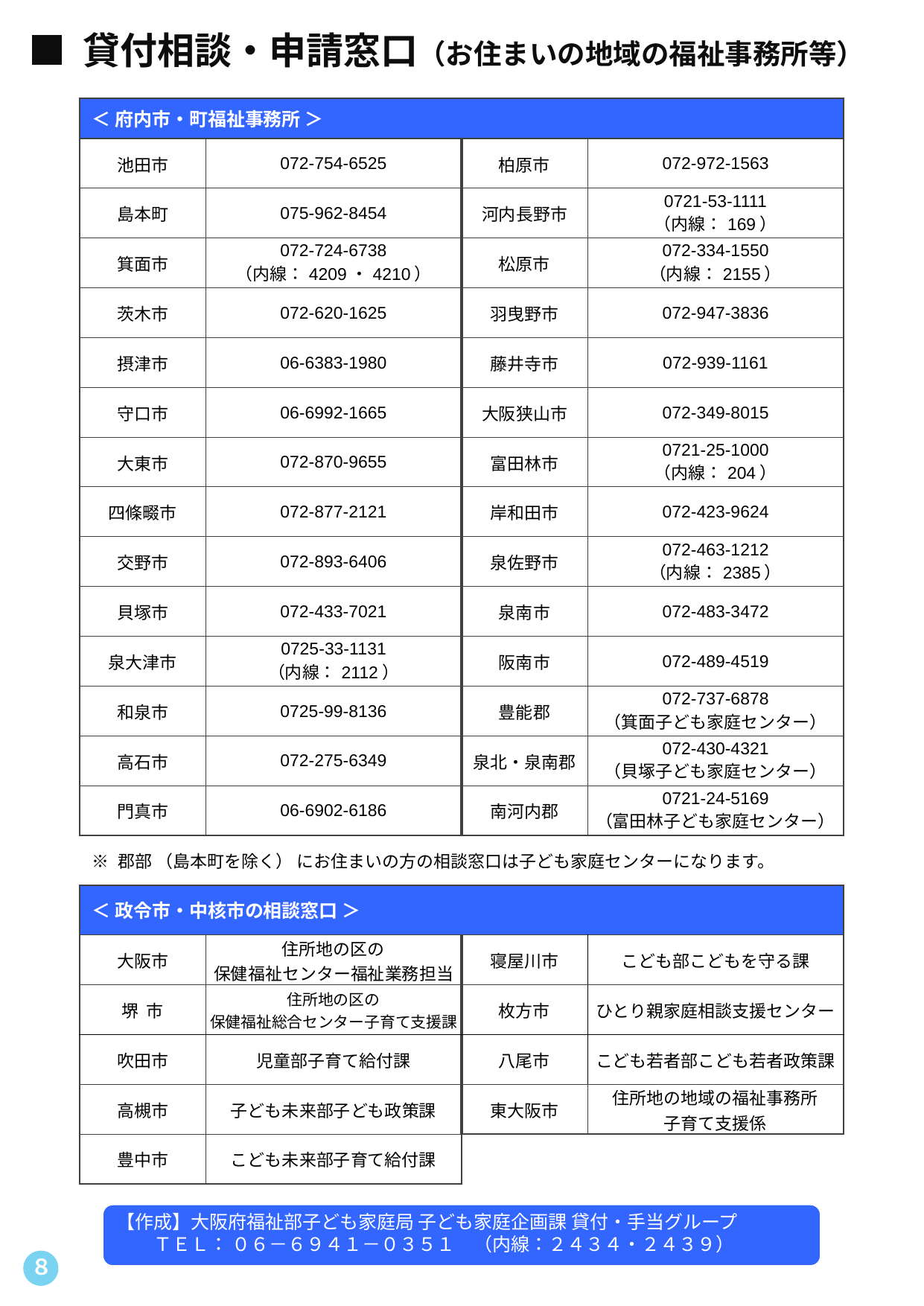

■ 貸付相談・申請窓口（お住まいの地域の福祉事務所等）
| ＜ 府内市・町福祉事務所 ＞ |  |  |  |
| --- | --- | --- | --- |
| 池田市 | 072-754-6525 | 柏原市 | 072-972-1563 |
| 島本町 | 075-962-8454 | 河内長野市 | 0721-53-1111 （内線：169） |
| 箕面市 | 072-724-6738 （内線：4209・4210） | 松原市 | 072-334-1550 （内線：2155） |
| 茨木市 | 072-620-1625 | 羽曳野市 | 072-947-3836 |
| 摂津市 | 06-6383-1980 | 藤井寺市 | 072-939-1161 |
| 守口市 | 06-6992-1665 | 大阪狭山市 | 072-349-8015 |
| 大東市 | 072-870-9655 | 富田林市 | 0721-25-1000 （内線：204） |
| 四條畷市 | 072-877-2121 | 岸和田市 | 072-423-9624 |
| 交野市 | 072-893-6406 | 泉佐野市 | 072-463-1212 （内線：2385） |
| 貝塚市 | 072-433-7021 | 泉南市 | 072-483-3472 |
| 泉大津市 | 0725-33-1131 （内線：2112） | 阪南市 | 072-489-4519 |
| 和泉市 | 0725-99-8136 | 豊能郡 | 072-737-6878 （箕面子ども家庭センター） |
| 高石市 | 072-275-6349 | 泉北・泉南郡 | 072-430-4321 （貝塚子ども家庭センター） |
| 門真市 | 06-6902-6186 | 南河内郡 | 0721-24-5169 （富田林子ども家庭センター） |
| ※ 郡部 （島本町を除く） にお住まいの方の相談窓口は子ども家庭センターになります。 |  |  |  |
| ＜ 政令市・中核市の相談窓口 ＞ |  |  |  |
| 大阪市 | 住所地の区の 保健福祉センター福祉業務担当 | 寝屋川市 | こども部こどもを守る課 |
| 堺 市 | 住所地の区の 保健福祉総合センター子育て支援課 | 枚方市 | ひとり親家庭相談支援センター |
| 吹田市 | 児童部子育て給付課 | 八尾市 | こども若者部こども若者政策課 |
| 高槻市 | 子ども未来部子ども政策課 | 東大阪市 | 住所地の地域の福祉事務所 子育て支援係 |
| 豊中市 | こども未来部子育て給付課 |  |  |
【作成】大阪府福祉部子ども家庭局 子ども家庭企画課 貸付・手当グループ
        ＴＥＬ： ０６－６９４１－０３５１　（内線：２４３４・２４３９）

８